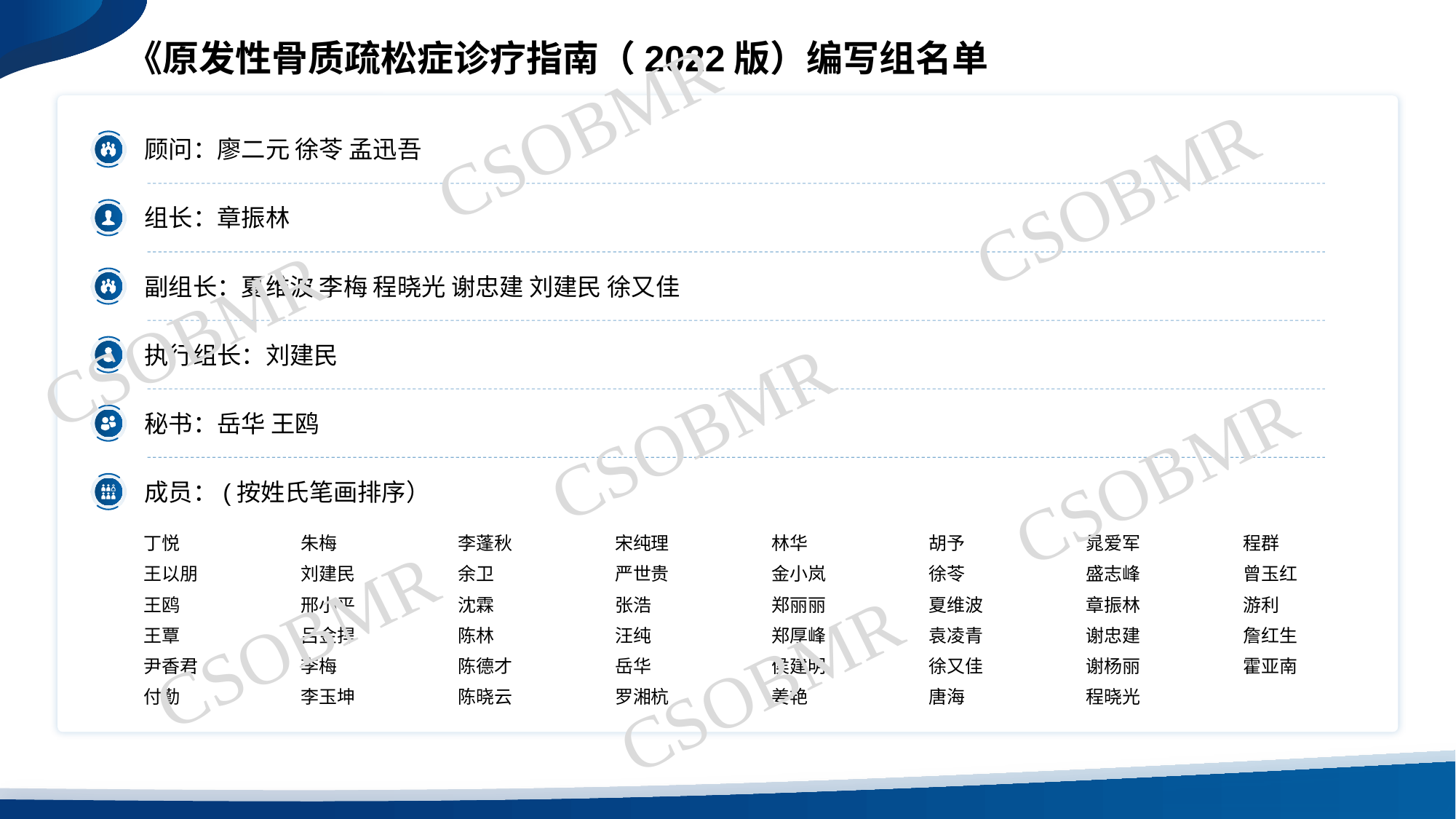

《原发性骨质疏松症诊疗指南（2022版）编写组名单
CSOBMR

顾问：廖二元 徐苓 孟迅吾

CSOBMR
组长：章振林

副组长：夏维波 李梅 程晓光 谢忠建 刘建民 徐又佳

CSOBMR
执行组长：刘建民

CSOBMR
秘书：岳华 王鸥

CSOBMR
成员：(按姓氏笔画排序）

丁悦
王以朋
王鸥
王覃
尹香君
付勤
朱梅
刘建民
邢小平
吕金捍
李梅
李玉坤
李蓬秋
余卫
沈霖
陈林
陈德才
陈晓云
宋纯理
严世贵
张浩
汪纯
岳华
罗湘杭
林华
金小岚
郑丽丽
郑厚峰
侯建明
姜艳
胡予
徐苓
夏维波
袁凌青
徐又佳
唐海
晁爱军
盛志峰
章振林
谢忠建
谢杨丽
程晓光
程群
曾玉红
游利
詹红生
霍亚南
CSOBMR
CSOBMR